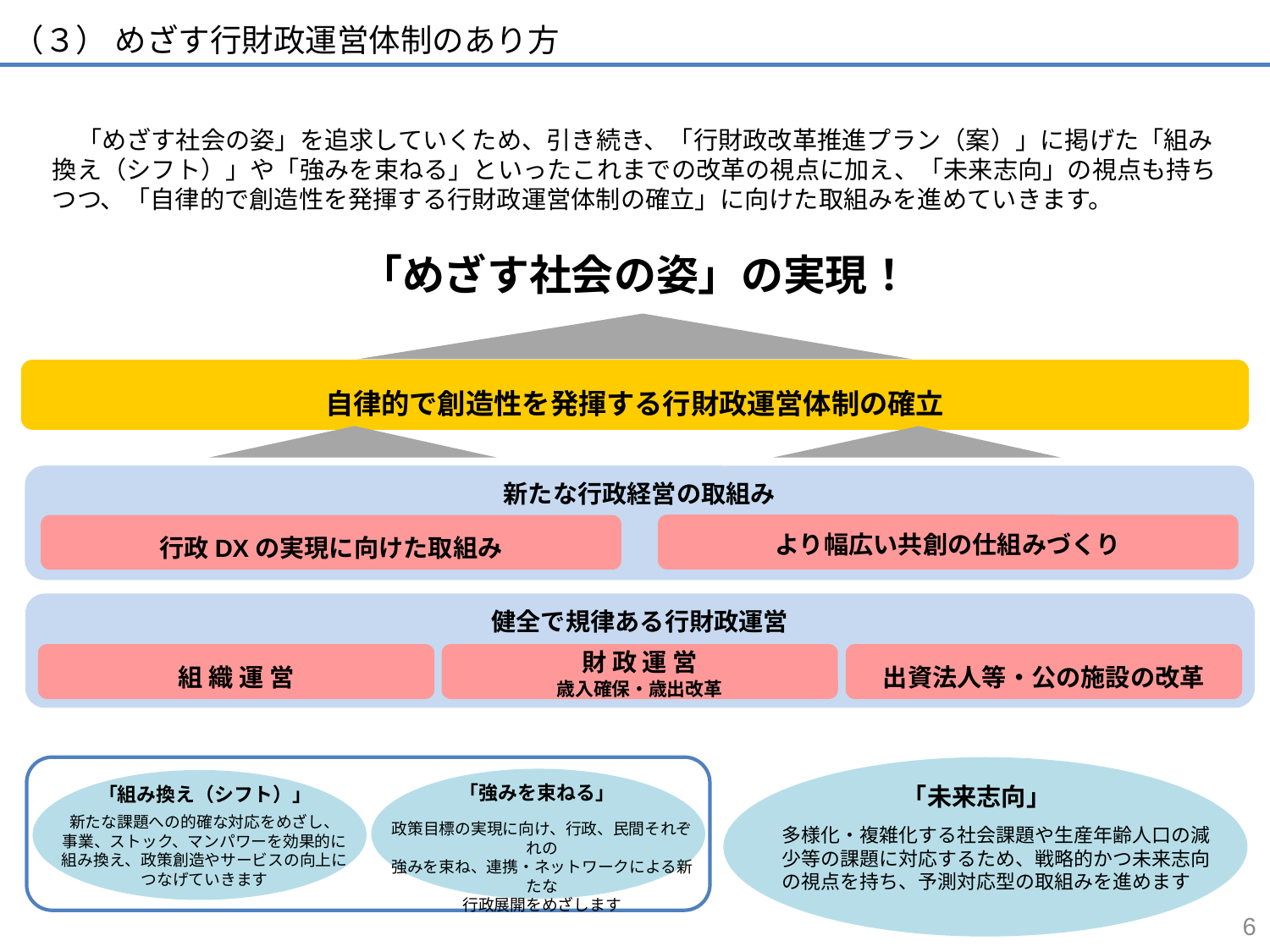

（３） めざす行財政運営体制のあり方

　　「めざす社会の姿」を追求していくため、引き続き、「行財政改革推進プラン（案）」に掲げた「組み換え（シフト）」や「強みを束ねる」といったこれまでの改革の視点に加え、「未来志向」の視点も持ちつつ、「自律的で創造性を発揮する行財政運営体制の確立」に向けた取組みを進めていきます。
「めざす社会の姿」の実現！

自律的で創造性を発揮する行財政運営体制の確立

新たな行政経営の取組み
より幅広い共創の仕組みづくり
行政DXの実現に向けた取組み
健全で規律ある行財政運営

組 織 運 営
財 政 運 営
歳入確保・歳出改革
出資法人等・公の施設の改革

「強みを束ねる」

政策目標の実現に向け、行政、民間それぞれの
強みを束ね、連携・ネットワークによる新たな
行政展開をめざします

「組み換え（シフト）」

新たな課題への的確な対応をめざし、
事業、ストック、マンパワーを効果的に
組み換え、政策創造やサービスの向上に
つなげていきます

「未来志向」

多様化・複雑化する社会課題や生産年齢人口の減少等の課題に対応するため、戦略的かつ未来志向の視点を持ち、予測対応型の取組みを進めます
6